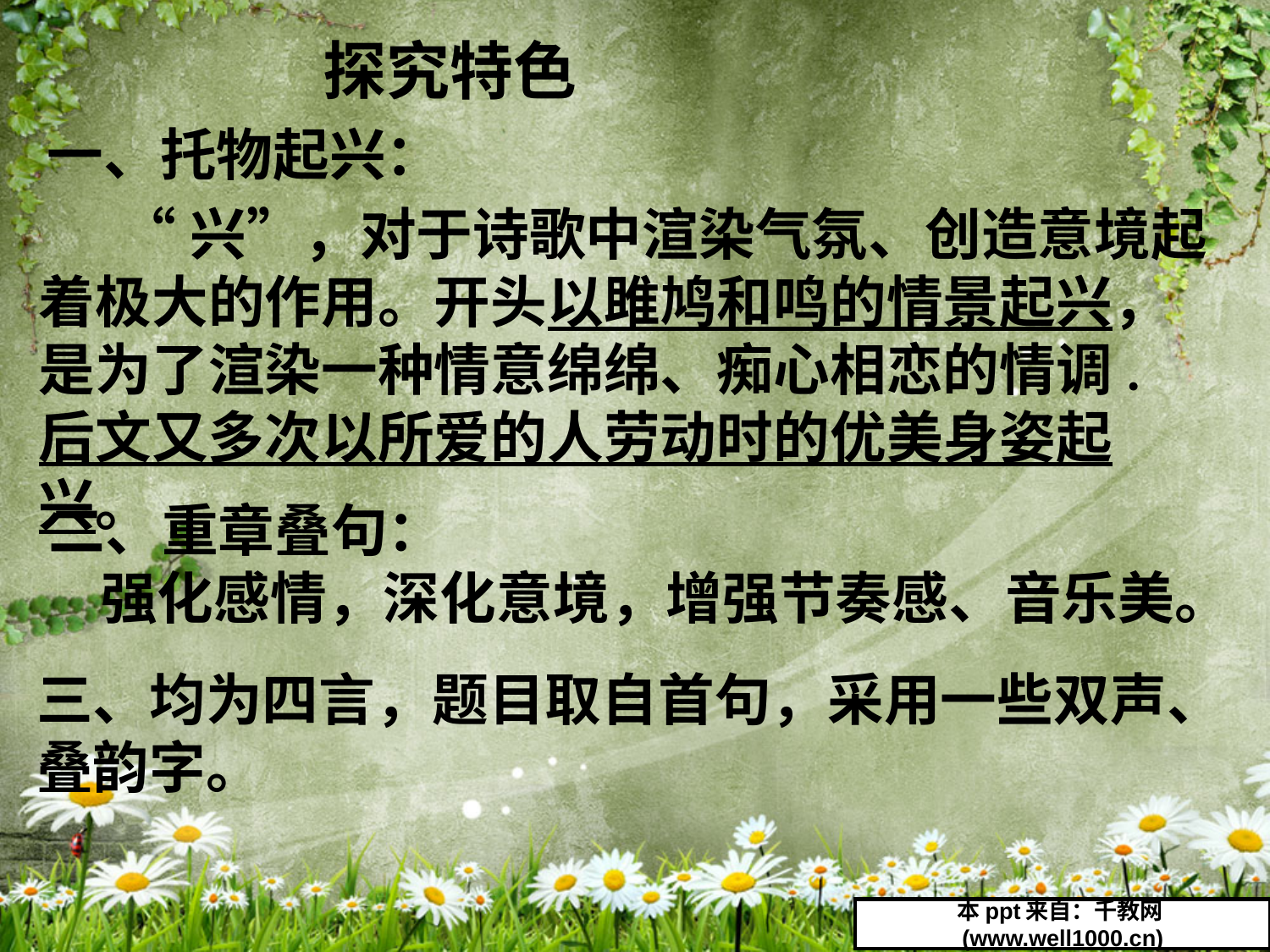

探究特色
    一、托物起兴：
          “兴”，对于诗歌中渲染气氛、创造意境起着极大的作用。开头以雎鸠和鸣的情景起兴，是为了渲染一种情意绵绵、痴心相恋的情调. 后文又多次以所爱的人劳动时的优美身姿起兴。
二、重章叠句：
   强化感情，深化意境，增强节奏感、音乐美。
三、均为四言，题目取自首句，采用一些双声、叠韵字。

本ppt来自：千教网(www.well1000.cn)